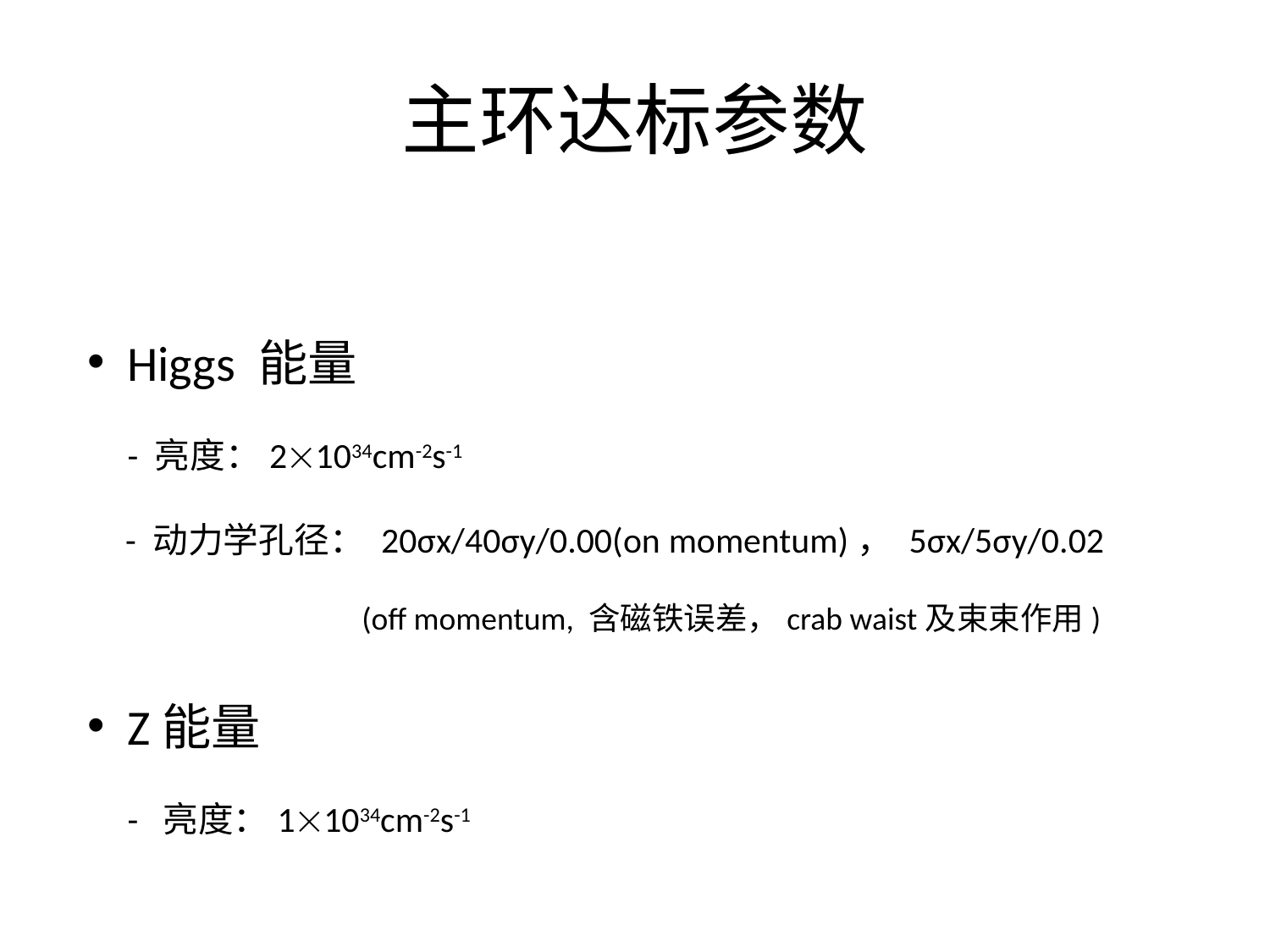

# 主环达标参数
Higgs 能量
     - 亮度：2×1034cm-2s-1
      - 动力学孔径： 20σx/40σy/0.00(on momentum)， 5σx/5σy/0.02 (off momentum, 含磁铁误差，crab waist及束束作用)
Z能量
     -  亮度：1×1034cm-2s-1